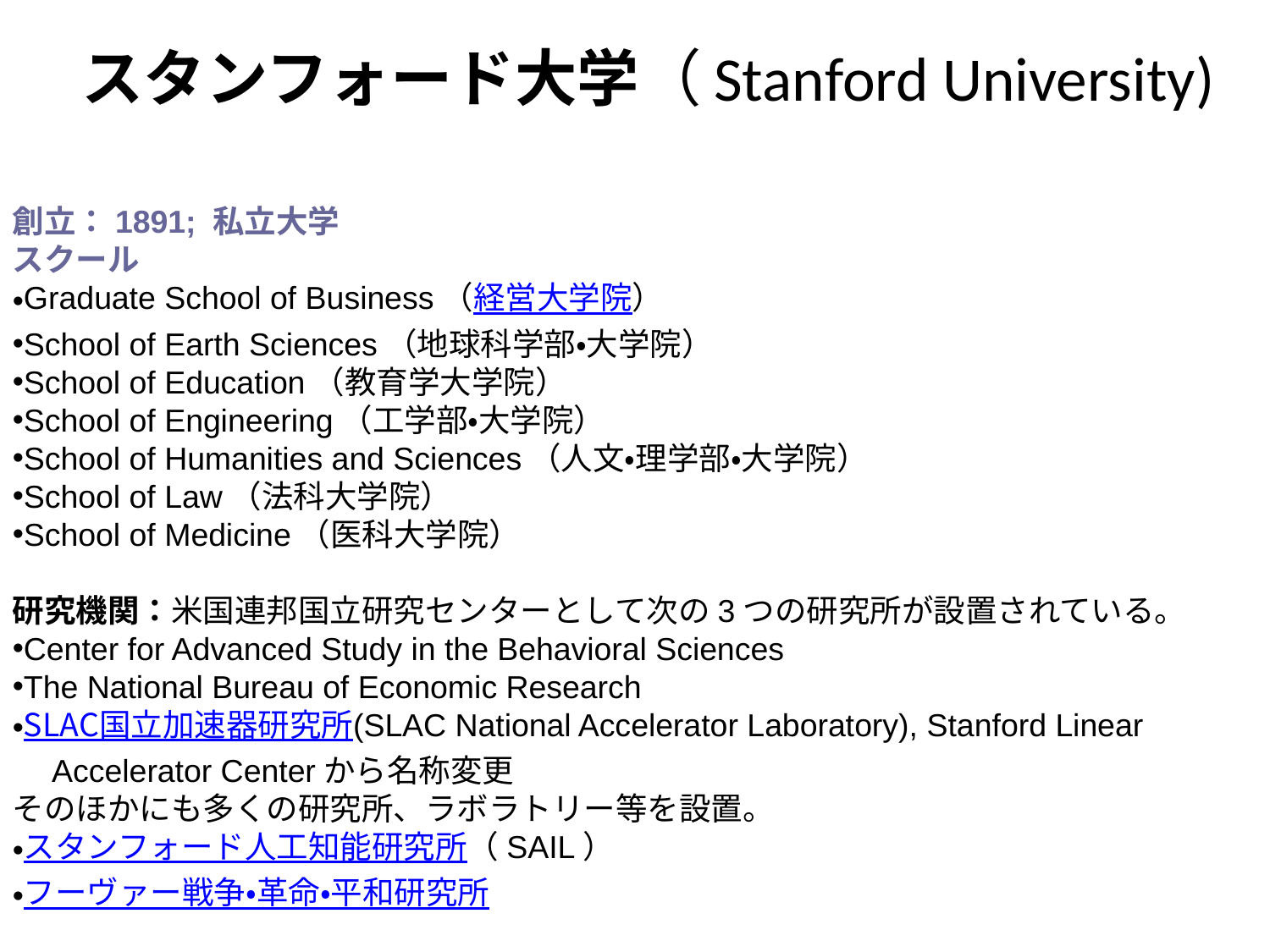

# スタンフォード大学（Stanford University)
創立：1891; 私立大学
スクール
Graduate School of Business（経営大学院）
School of Earth Sciences（地球科学部・大学院）
School of Education（教育学大学院）
School of Engineering（工学部・大学院）
School of Humanities and Sciences（人文・理学部・大学院）
School of Law（法科大学院）
School of Medicine（医科大学院）

研究機関：米国連邦国立研究センターとして次の3つの研究所が設置されている。
Center for Advanced Study in the Behavioral Sciences
The National Bureau of Economic Research
SLAC国立加速器研究所(SLAC National Accelerator Laboratory), Stanford Linear 　　　Accelerator Centerから名称変更
そのほかにも多くの研究所、ラボラトリー等を設置。
スタンフォード人工知能研究所（SAIL）
フーヴァー戦争・革命・平和研究所